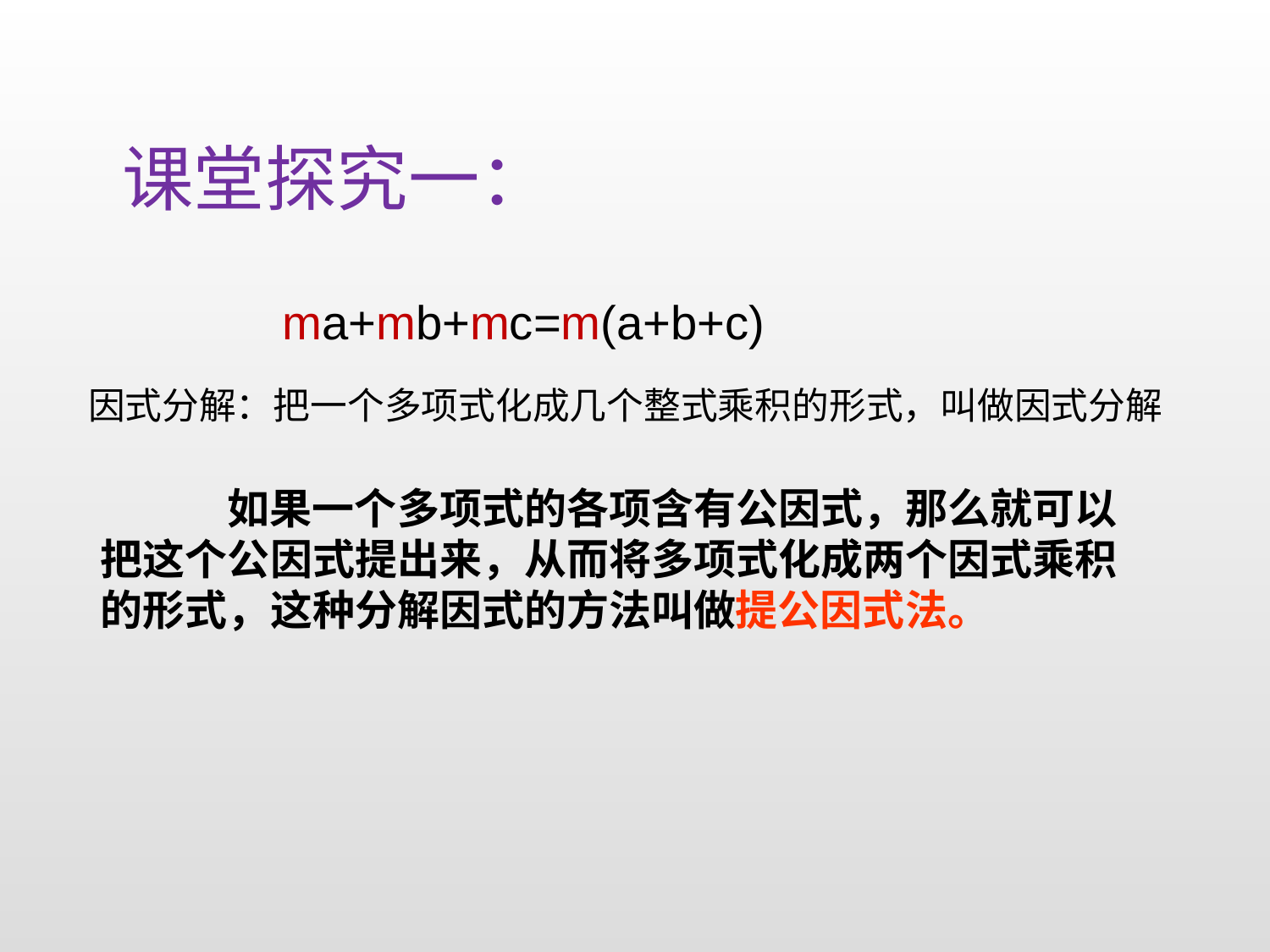

# 课堂探究一：
ma+mb+mc=m(a+b+c)
因式分解：把一个多项式化成几个整式乘积的形式，叫做因式分解
	如果一个多项式的各项含有公因式，那么就可以把这个公因式提出来，从而将多项式化成两个因式乘积的形式，这种分解因式的方法叫做提公因式法。